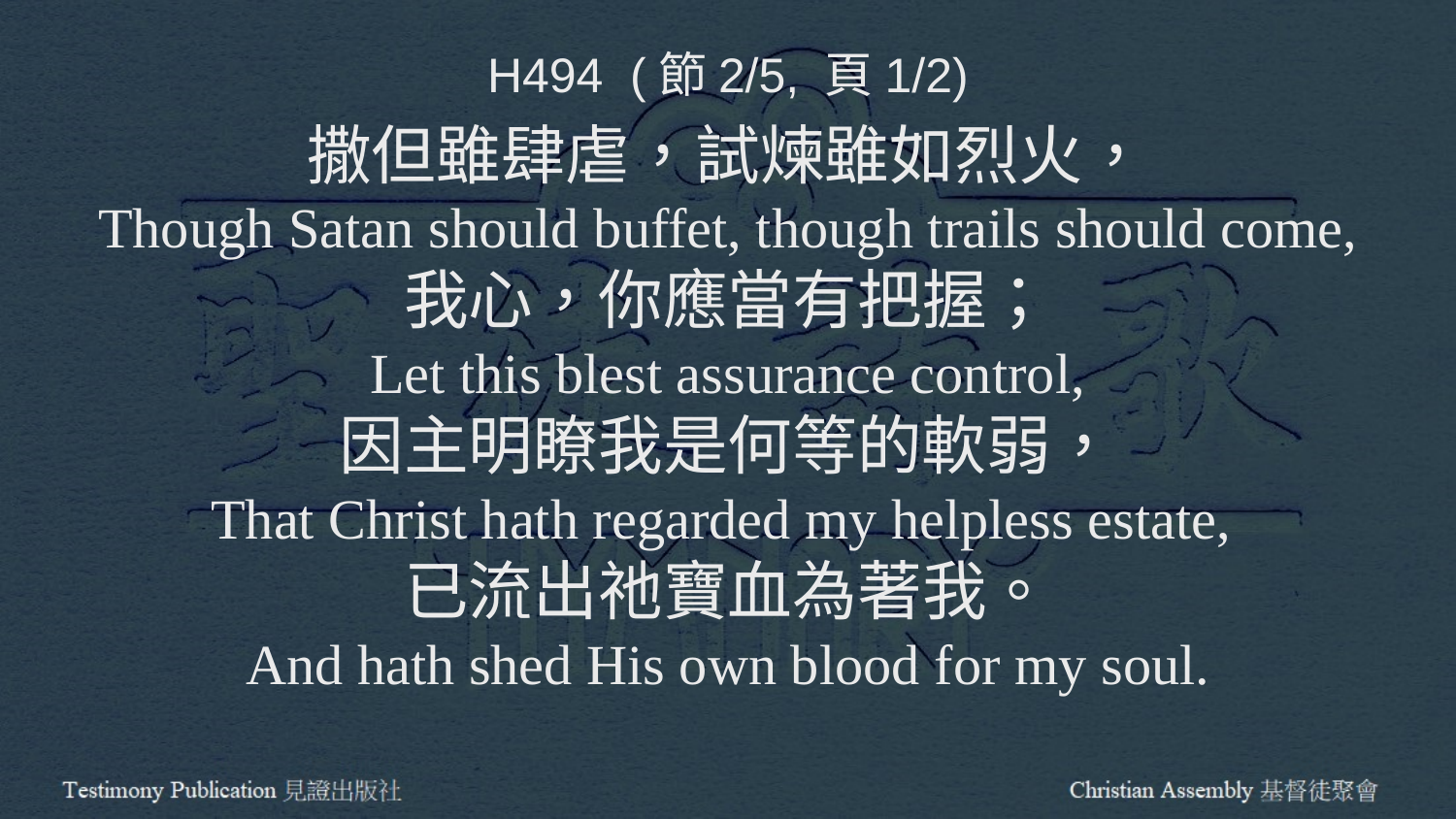

H494  (節2/5, 頁1/2)
撒但雖肆虐，試煉雖如烈火，
Though Satan should buffet, though trails should come,
我心，你應當有把握；
Let this blest assurance control,
因主明瞭我是何等的軟弱，
That Christ hath regarded my helpless estate,
已流出祂寶血為著我。
And hath shed His own blood for my soul.